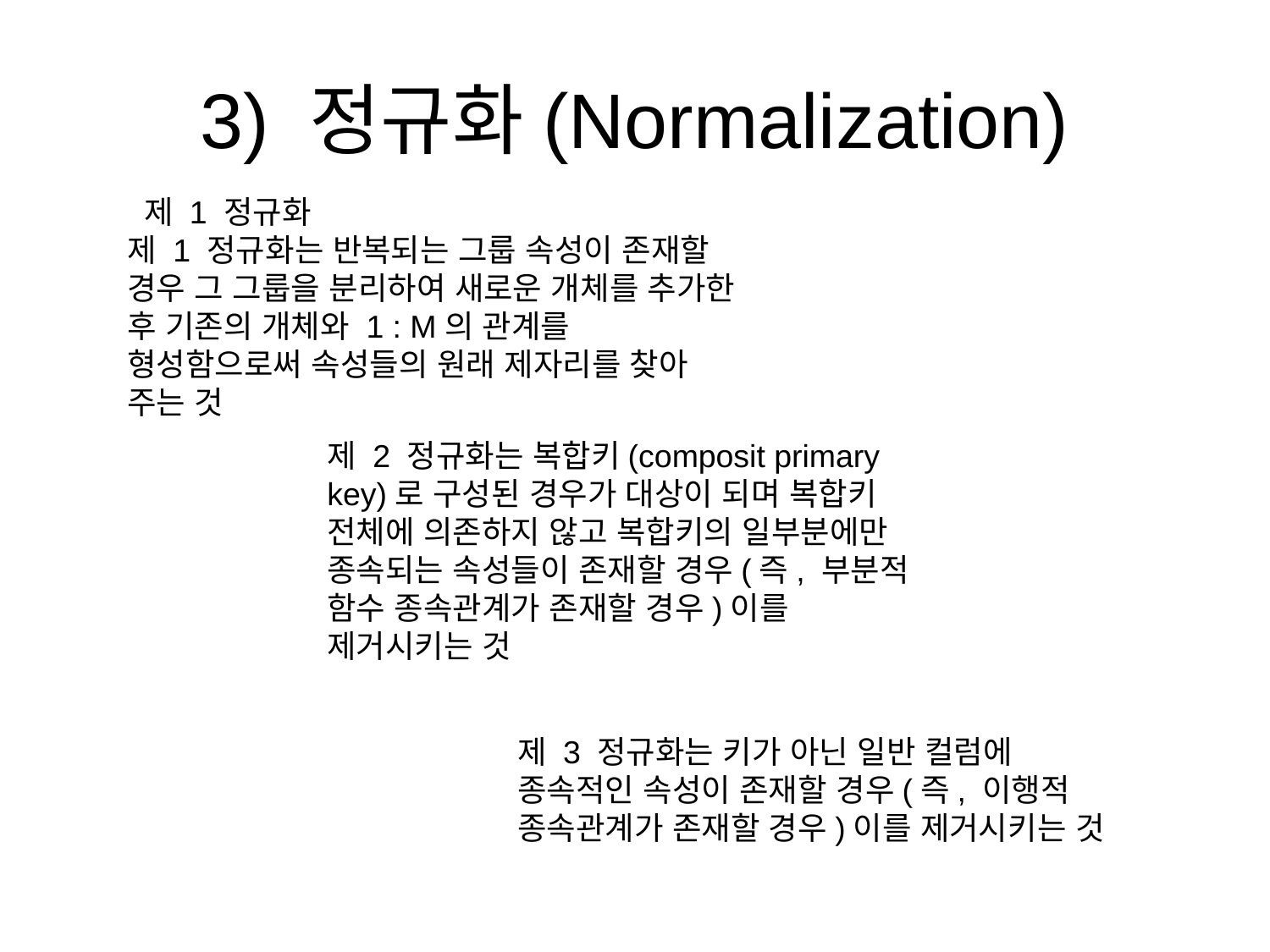

# 3) 정규화(Normalization)
 제 1 정규화
제 1 정규화는 반복되는 그룹 속성이 존재할 경우 그 그룹을 분리하여 새로운 개체를 추가한 후 기존의 개체와 1 : M의 관계를 형성함으로써 속성들의 원래 제자리를 찾아 주는 것
제 2 정규화는 복합키(composit primary key)로 구성된 경우가 대상이 되며 복합키 전체에 의존하지 않고 복합키의 일부분에만 종속되는 속성들이 존재할 경우(즉, 부분적 함수 종속관계가 존재할 경우)이를 제거시키는 것
제 3 정규화는 키가 아닌 일반 컬럼에 종속적인 속성이 존재할 경우(즉, 이행적 종속관계가 존재할 경우)이를 제거시키는 것